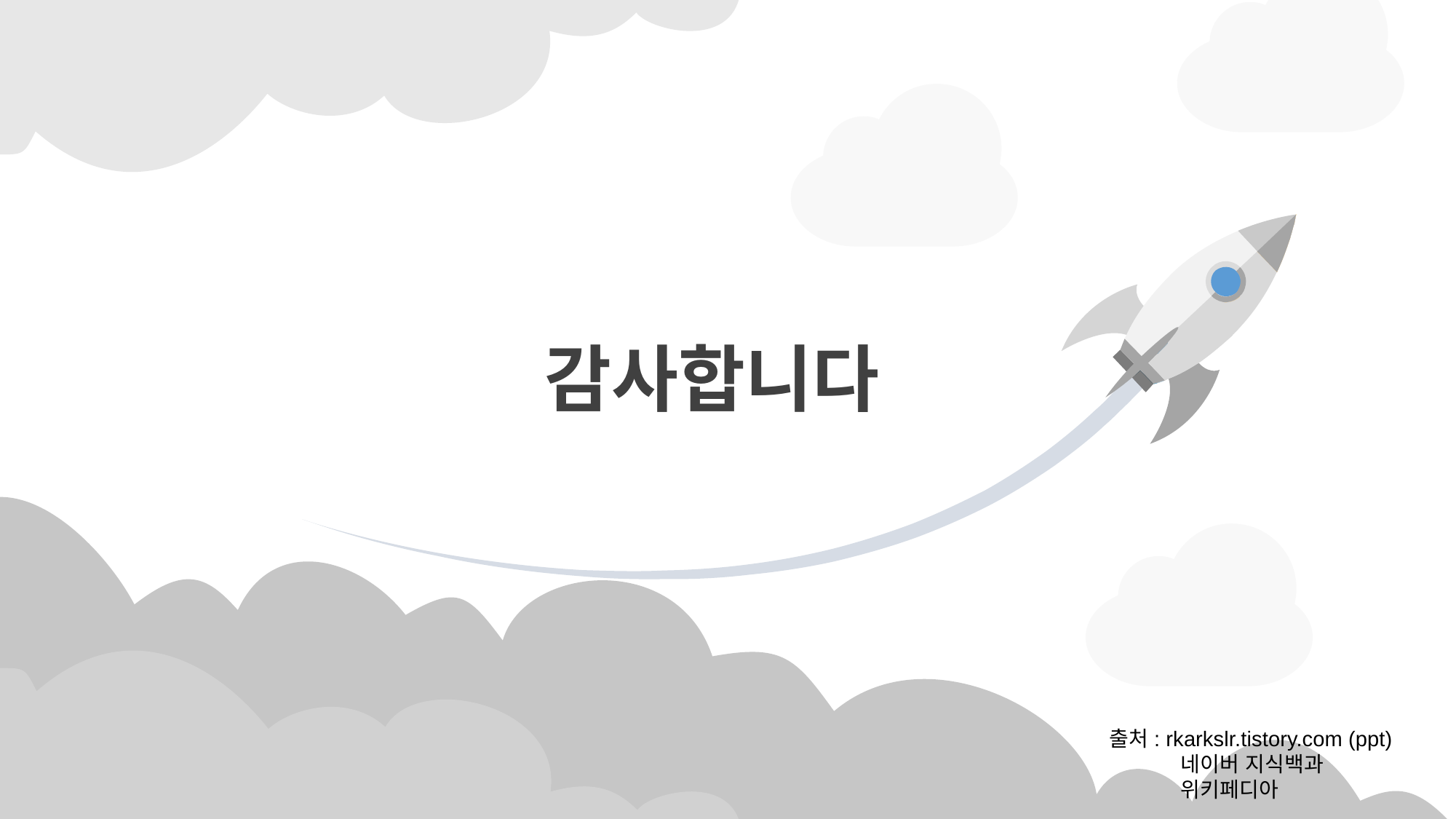

감사합니다

출처: rkarkslr.tistory.com (ppt)
           네이버 지식백과
           위키페디아